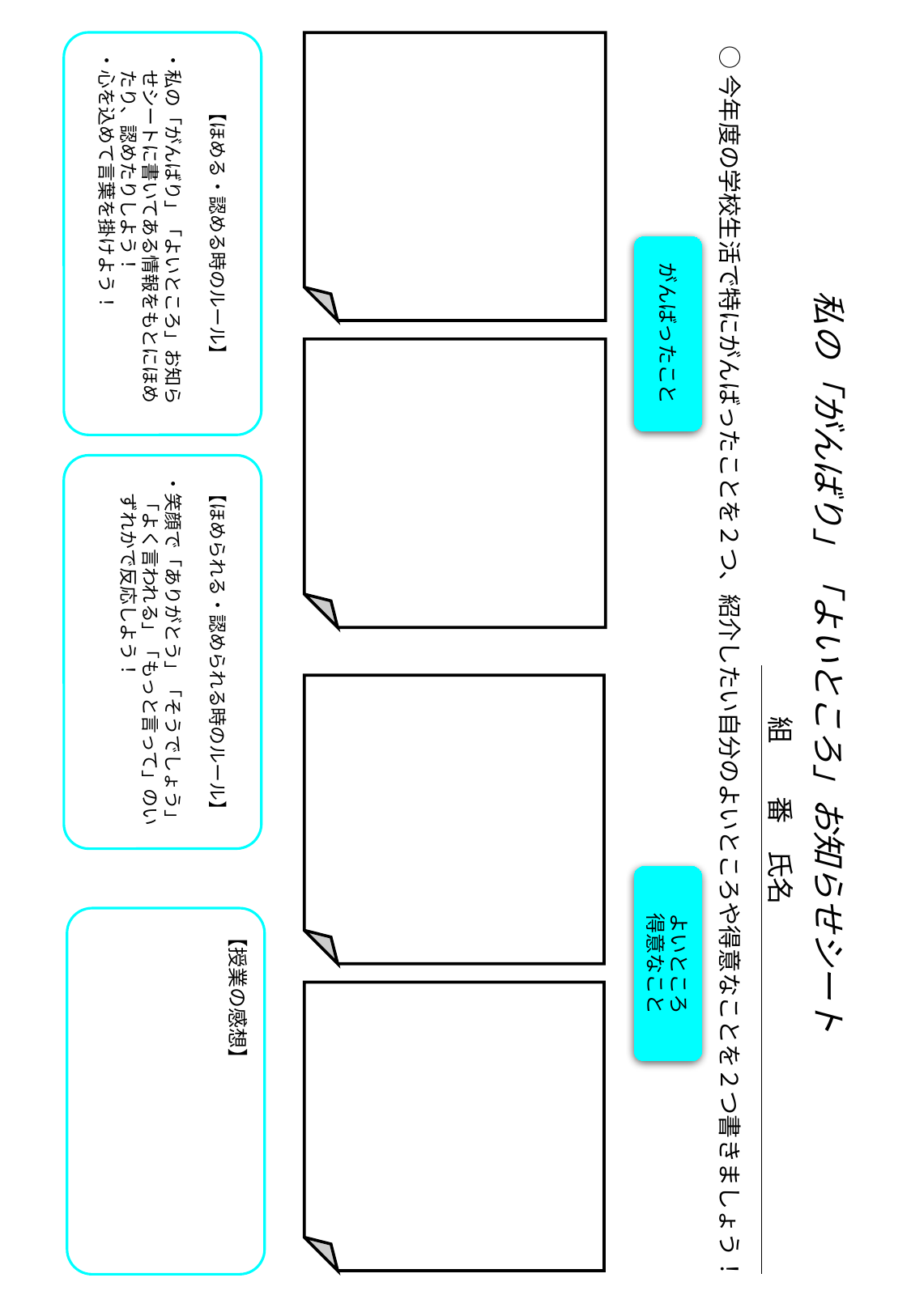

【ほめる・認める時のルール】

・私の「がんばり」「よいところ」お知ら
　せシートに書いてある情報をもとにほめ
　たり、認めたりしよう！
・心を込めて言葉を掛けよう！
がんばったこと

【ほめられる・認められる時のルール】

・笑顔で「ありがとう」「そうでしょう」
　「よく言われる」「もっと言って」のい
　ずれかで反応しよう！

私の「がんばり」「よいところ」お知らせシート
○今年度の学校生活で特にがんばったことを２つ、紹介したい自分のよいところや得意なことを２つ書きましょう！

よいところ
得意なこと

組　　番　氏名
【授業の感想】